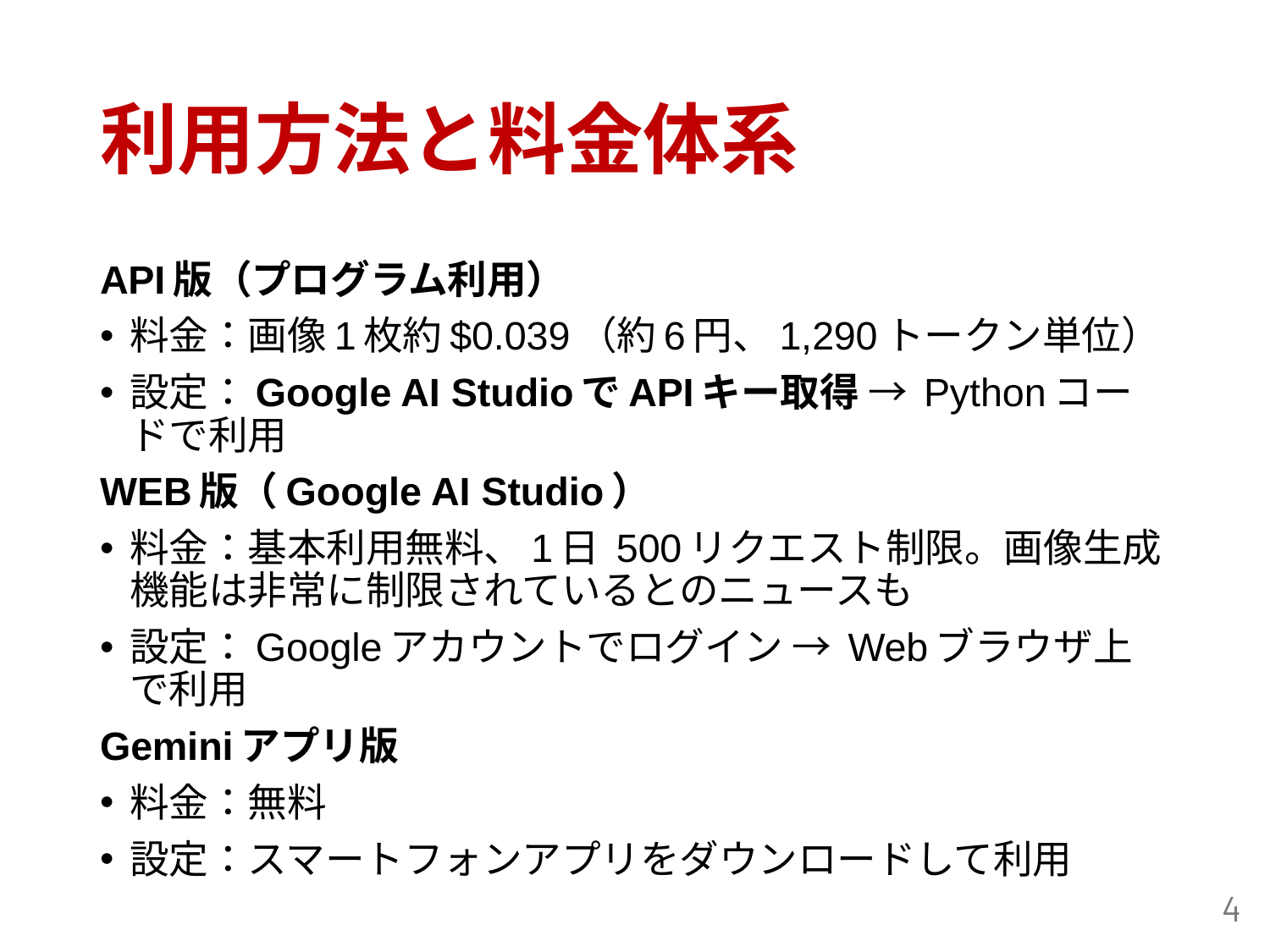

# 利用方法と料金体系
API版（プログラム利用）
料金：画像1枚約$0.039（約6円、1,290トークン単位）
設定：Google AI StudioでAPIキー取得 → Pythonコードで利用
WEB版（Google AI Studio）
料金：基本利用無料、1日 500リクエスト制限。画像生成機能は非常に制限されているとのニュースも
設定：Googleアカウントでログイン → Webブラウザ上で利用
Geminiアプリ版
料金：無料
設定：スマートフォンアプリをダウンロードして利用
4